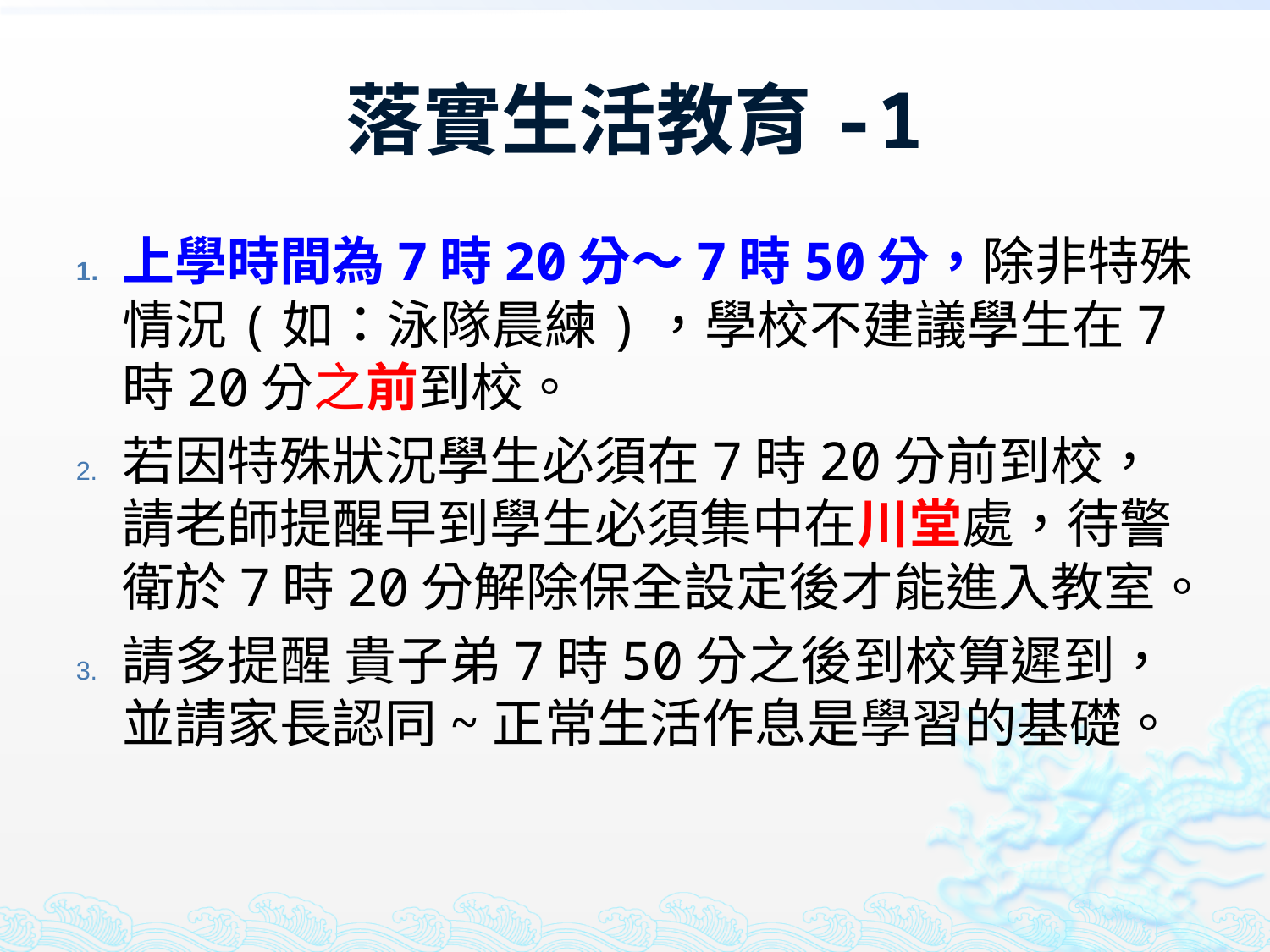

# 落實生活教育-1
上學時間為7時20分～7時50分，除非特殊情況(如：泳隊晨練)，學校不建議學生在7時20分之前到校。
若因特殊狀況學生必須在7時20分前到校，請老師提醒早到學生必須集中在川堂處，待警衛於7時20分解除保全設定後才能進入教室。
請多提醒 貴子弟7時50分之後到校算遲到，並請家長認同~正常生活作息是學習的基礎。